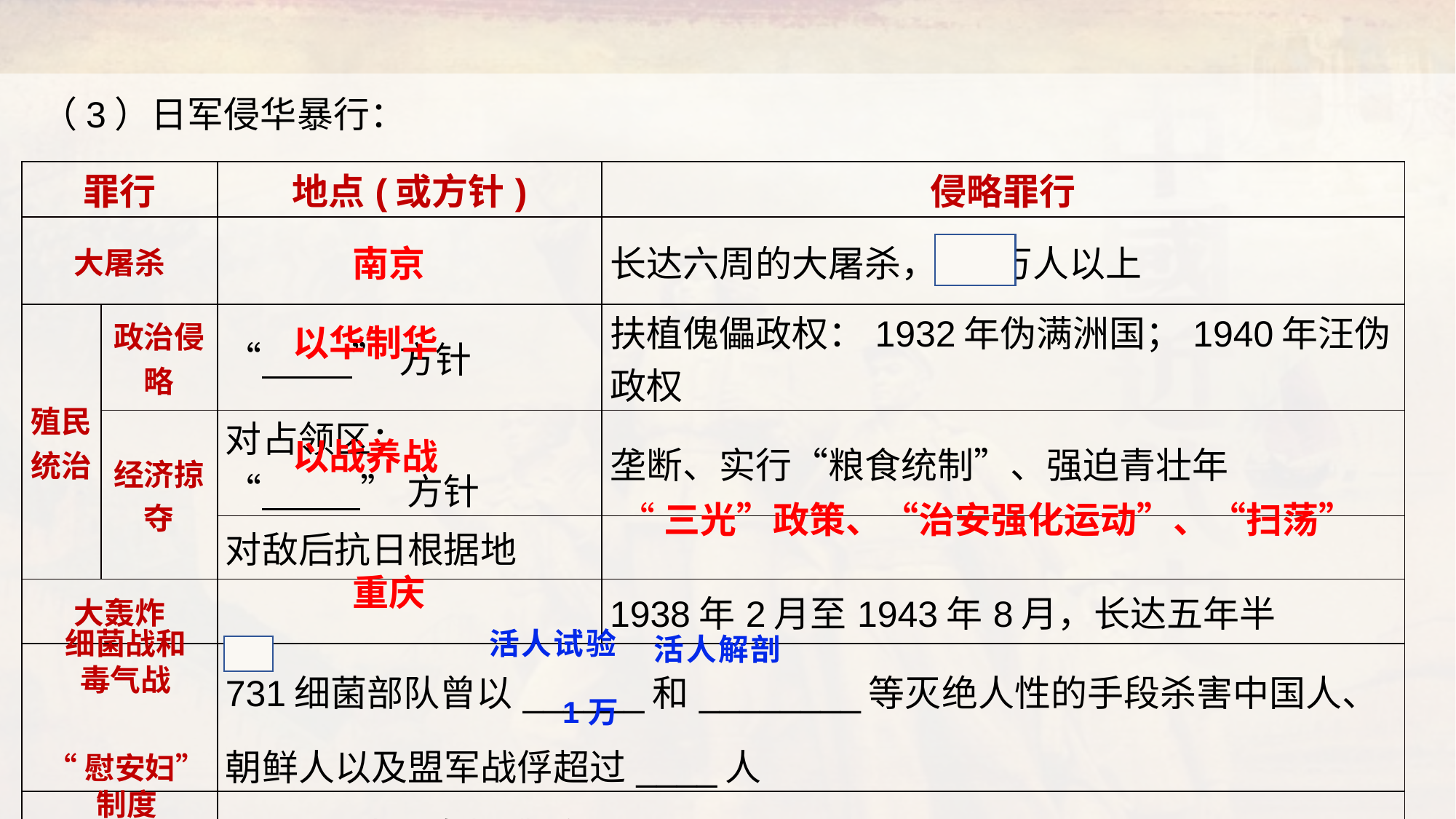

（3）日军侵华暴行：
| 罪行 |  | 地点(或方针) | 侵略罪行 |
| --- | --- | --- | --- |
| 大屠杀 |  |  | 长达六周的大屠杀，30万人以上 |
| 殖民统治 | 政治侵略 | “ ”方针 | 扶植傀儡政权：1932年伪满洲国；1940年汪伪政权 |
|  | 经济掠夺 | 对占领区： “ ”方针 | 垄断、实行“粮食统制”、强迫青壮年 |
|  |  | 对敌后抗日根据地 |  |
| 大轰炸 |  |  | 1938年2月至1943年8月，长达五年半 |
|  |  | 731细菌部队曾以\_\_\_\_\_\_和\_\_\_\_\_\_\_\_等灭绝人性的手段杀害中国人、朝鲜人以及盟军战俘超过\_\_\_\_人 |  |
|  |  | 约20万中国女性遭受蹂躏 |  |

南京
以华制华
以战养战
“三光”政策、“治安强化运动”、“扫荡”
重庆
细菌战和毒气战
活人试验
活人解剖

1万
“慰安妇”
制度